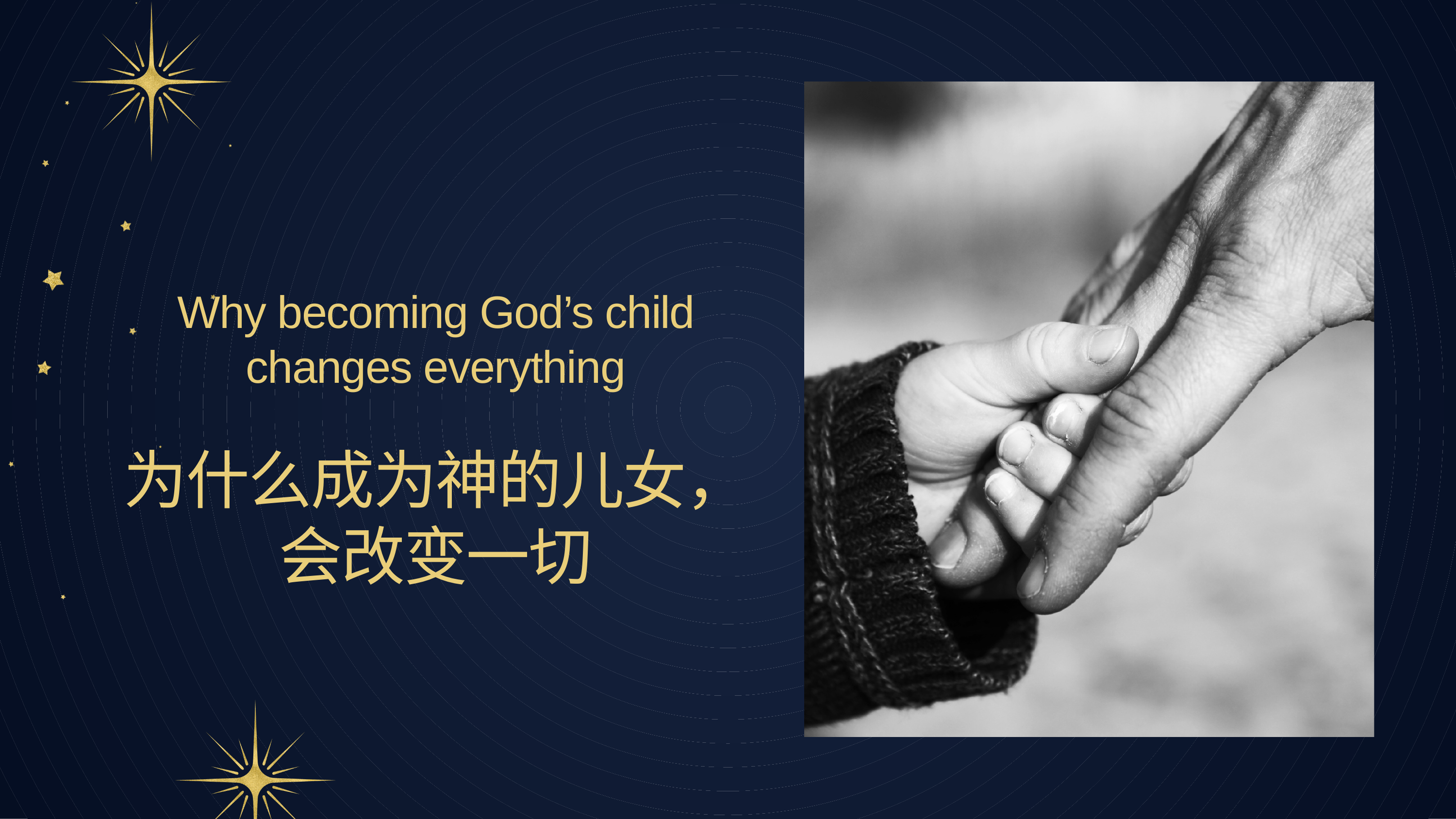

Why becoming God’s child changes everything
为什么成为神的儿女，会改变一切